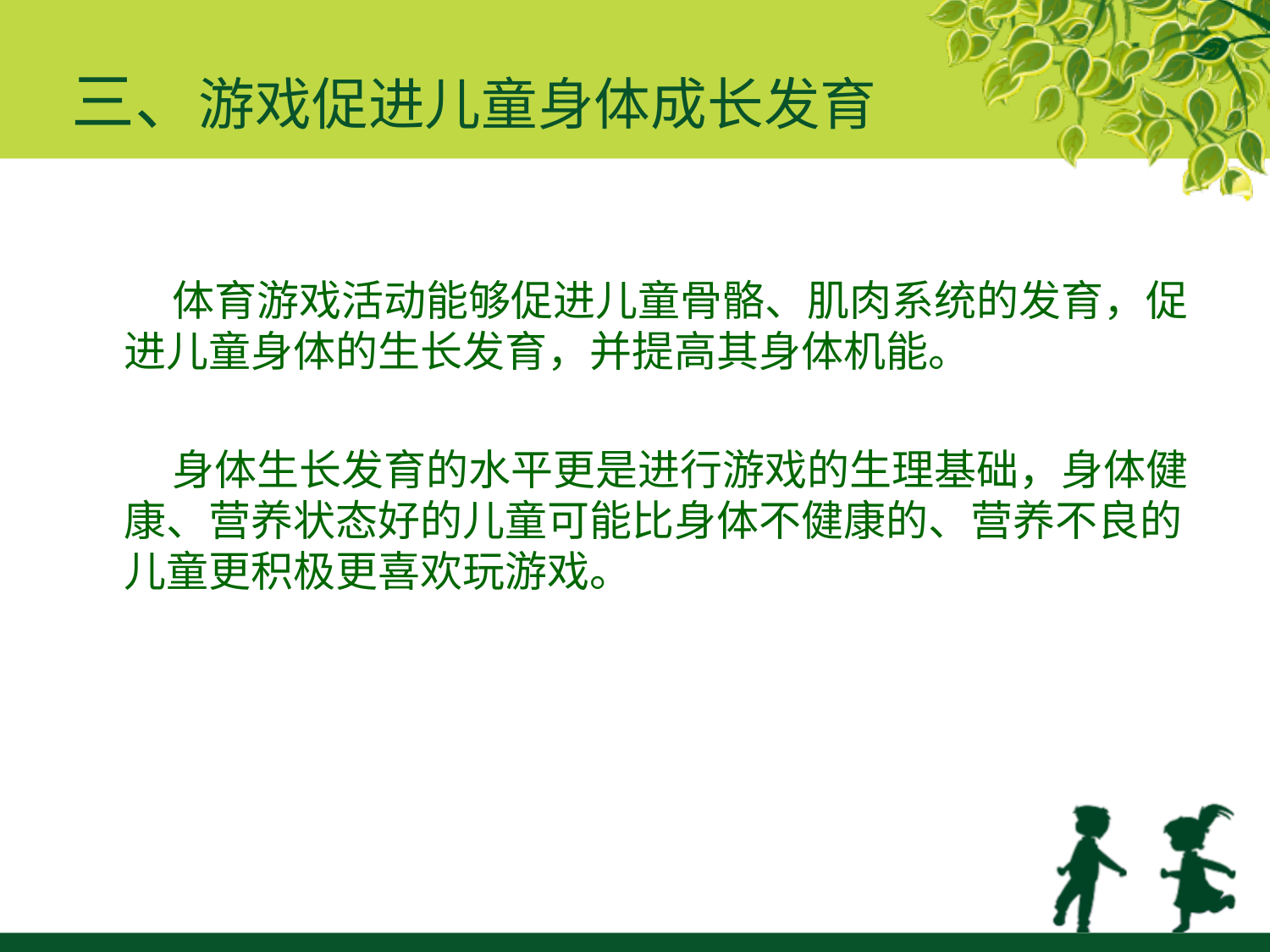

# 三、游戏促进儿童身体成长发育

    体育游戏活动能够促进儿童骨骼、肌肉系统的发育，促进儿童身体的生长发育，并提高其身体机能。

    身体生长发育的水平更是进行游戏的生理基础，身体健康、营养状态好的儿童可能比身体不健康的、营养不良的儿童更积极更喜欢玩游戏。